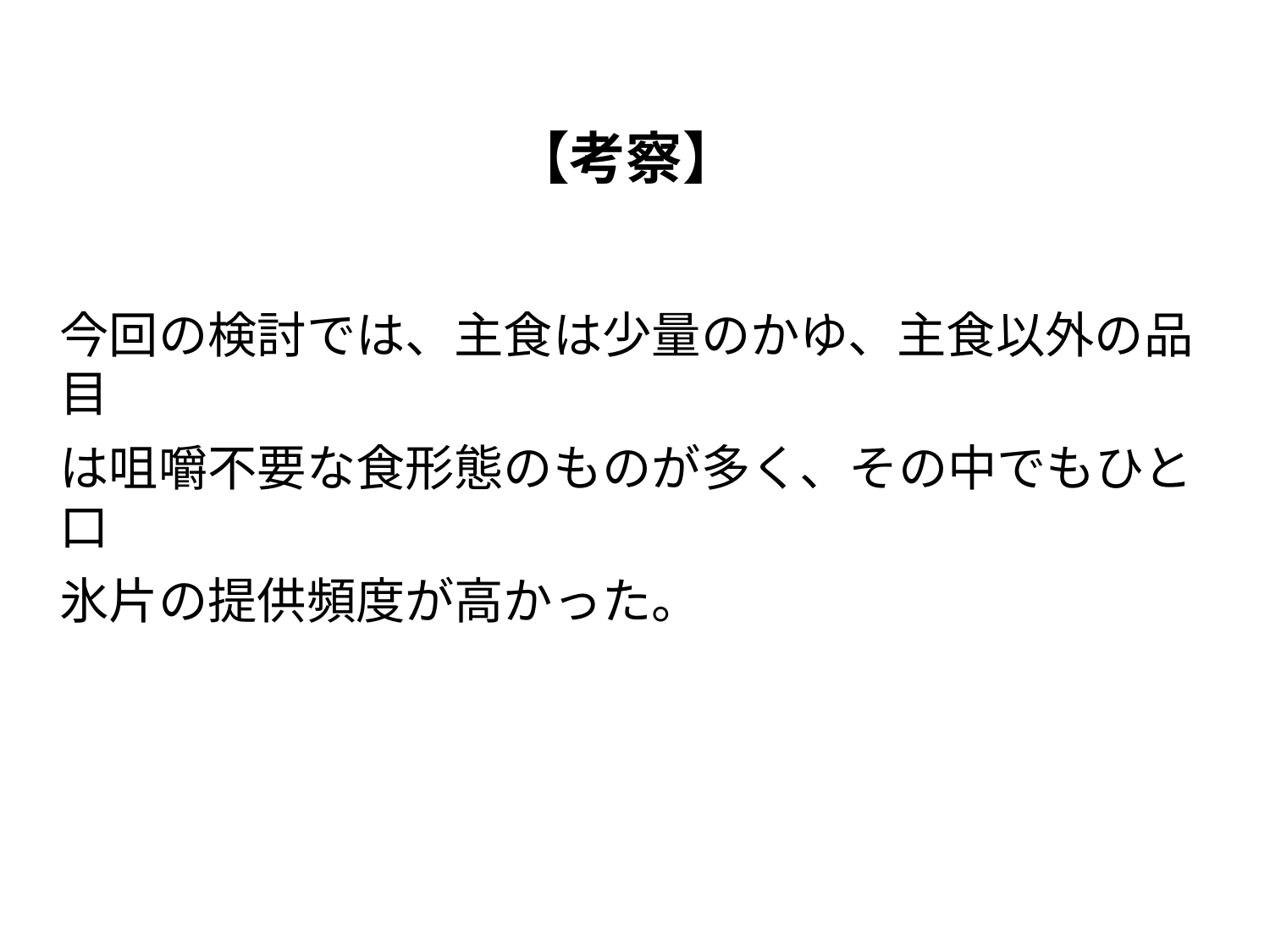

【考察】
今回の検討では、主食は少量のかゆ、主食以外の品目
は咀嚼不要な食形態のものが多く、その中でもひと口
氷片の提供頻度が高かった。